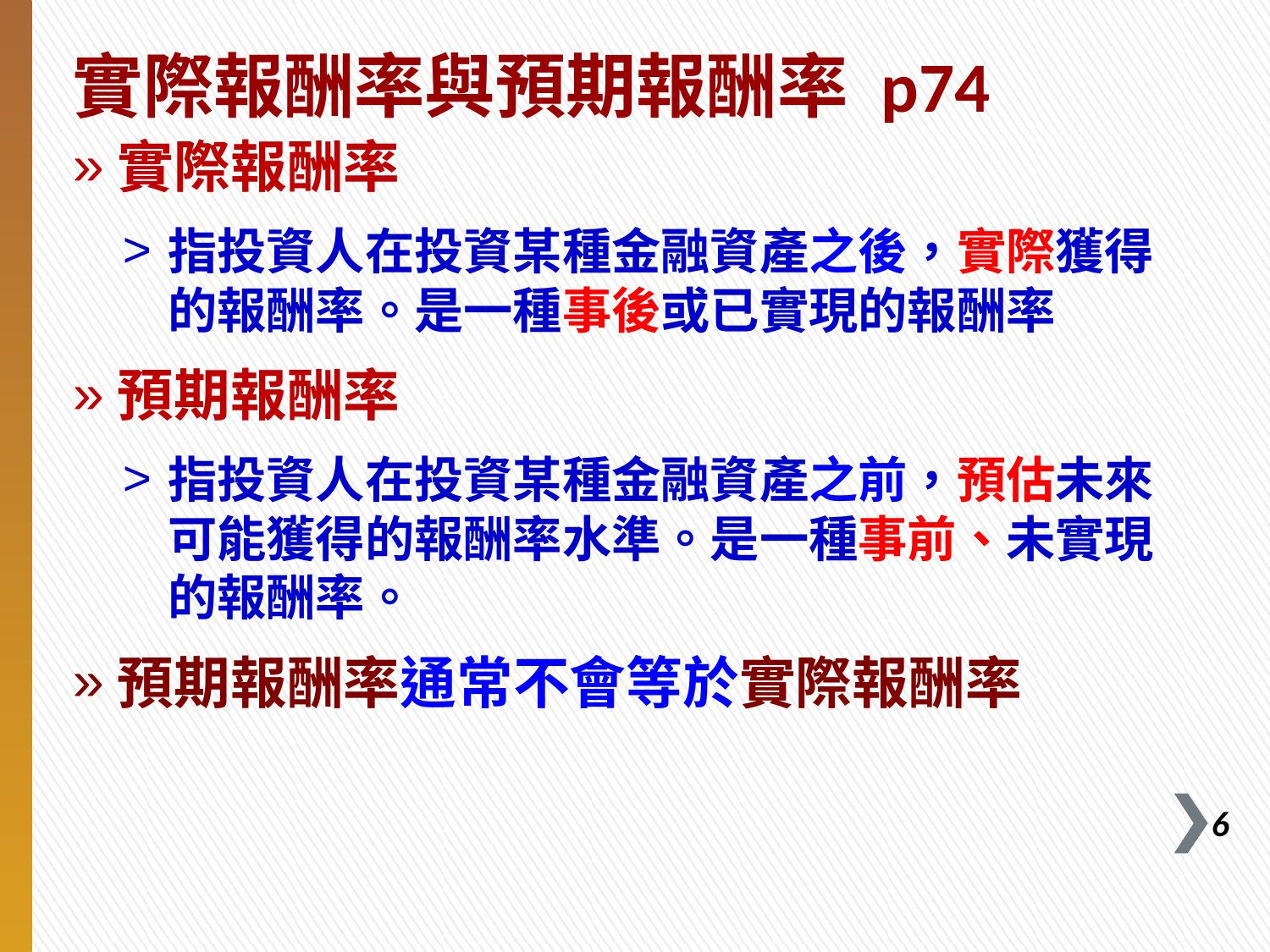

實際報酬率與預期報酬率 p74
實際報酬率
指投資人在投資某種金融資產之後，實際獲得的報酬率。是一種事後或已實現的報酬率
預期報酬率
指投資人在投資某種金融資產之前，預估未來可能獲得的報酬率水準。是一種事前、未實現的報酬率。
預期報酬率通常不會等於實際報酬率

6